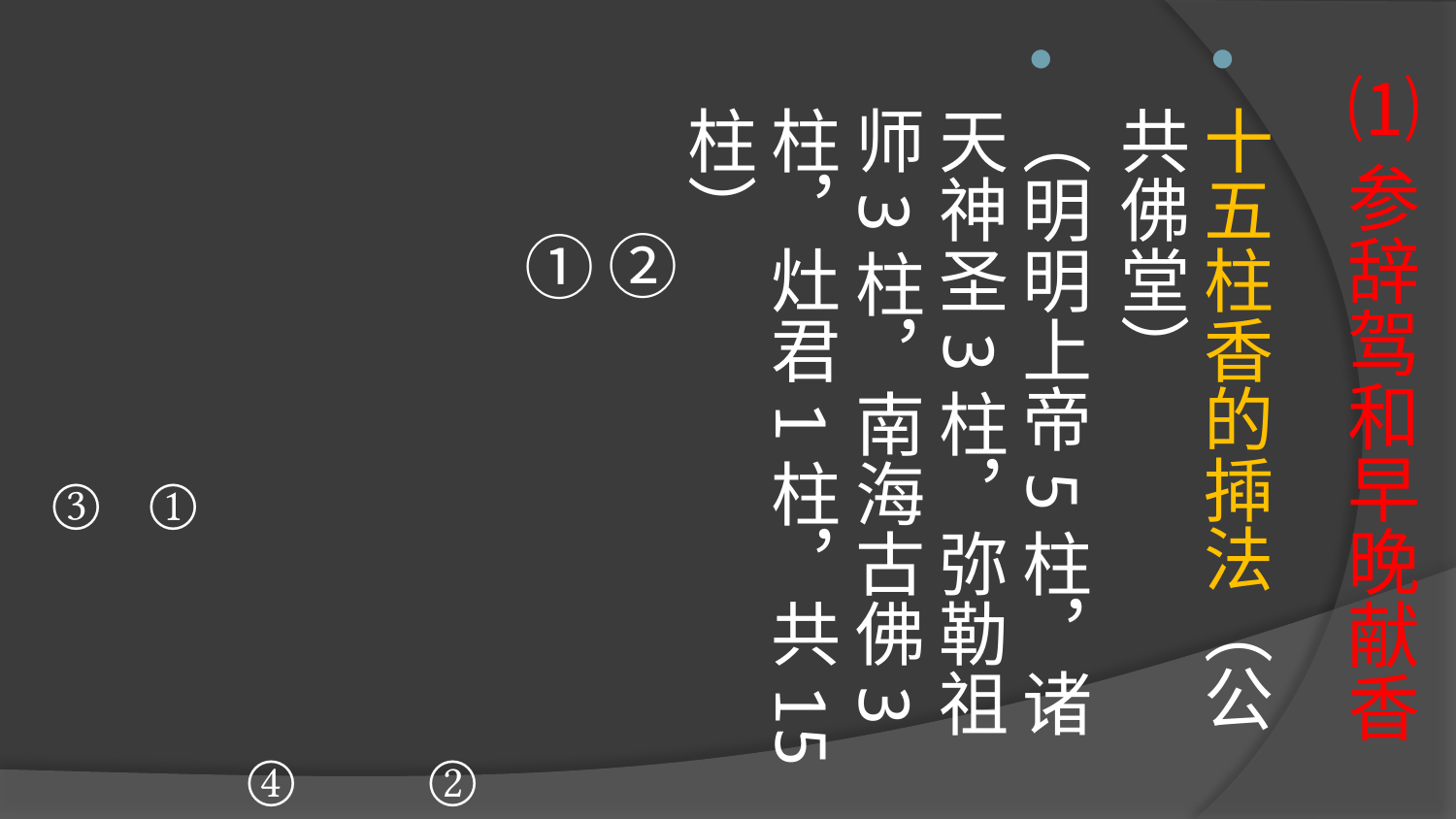

# ⑴参辞驾和早晚献香
十五柱香的揷法（公共佛堂）
（明明上帝5柱，诸天神圣3柱，弥勒祖师3柱，南海古佛3柱，灶君1柱，共15柱）
        ②
        ①
    ②    ③ ②
 ③ ① ⑤    ① ①
    ④    ② ③
          ①
          ③